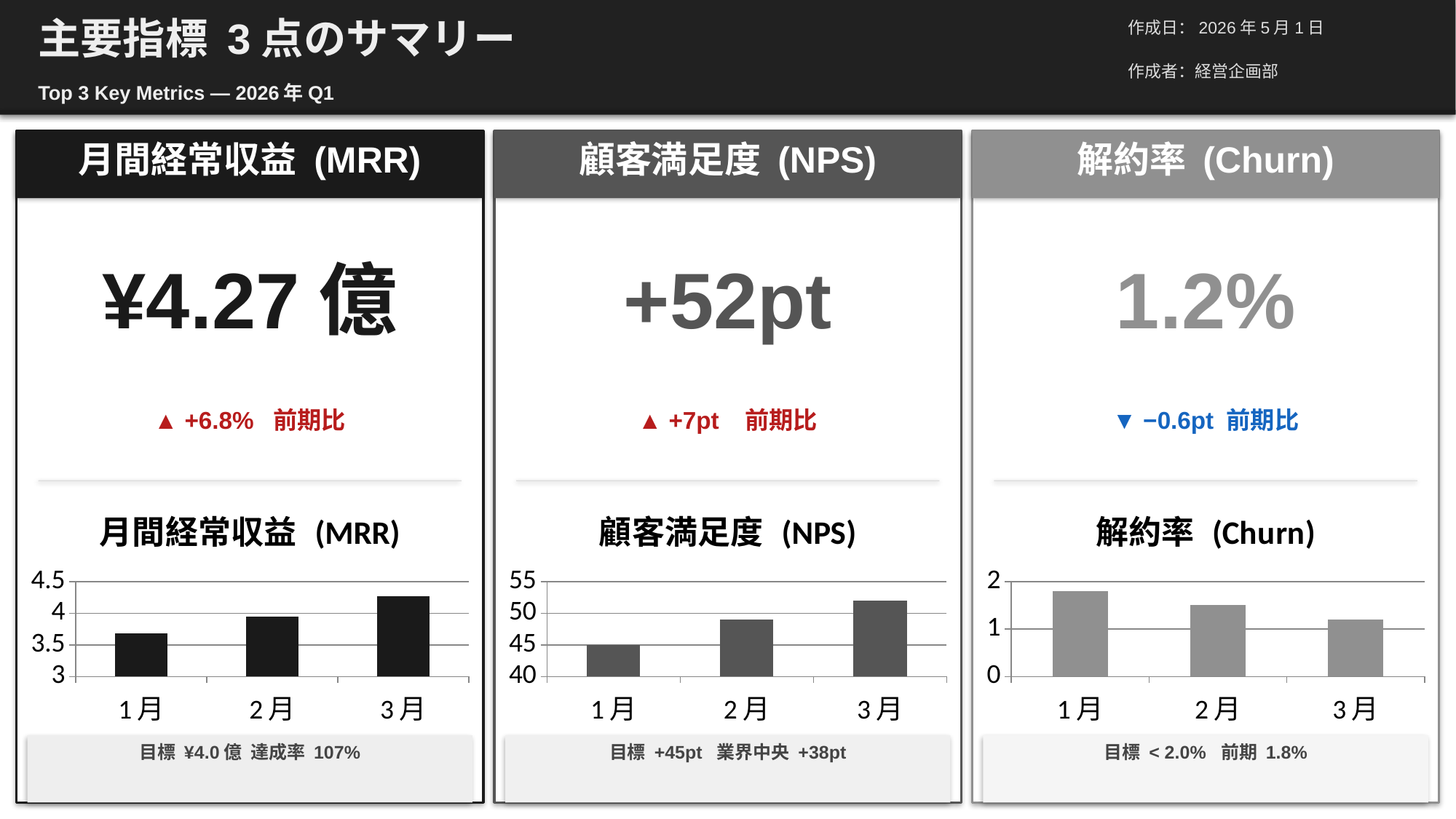

主要指標 3点のサマリー
作成日：2026年5月1日
作成者：経営企画部
Top 3 Key Metrics — 2026年Q1

月間経常収益 (MRR)

顧客満足度 (NPS)

解約率 (Churn)
¥4.27億
+52pt
1.2%
▲ +6.8%  前期比
▲ +7pt   前期比
▼ −0.6pt 前期比

### Chart:

| Category | 月間経常収益 (MRR) |
|---|---|
| 1月 | 3.68 |
| 2月 | 3.95 |
| 3月 | 4.27 |

### Chart:

| Category | 顧客満足度 (NPS) |
|---|---|
| 1月 | 45.0 |
| 2月 | 49.0 |
| 3月 | 52.0 |

### Chart:

| Category | 解約率 (Churn) |
|---|---|
| 1月 | 1.8 |
| 2月 | 1.5 |
| 3月 | 1.2 |
目標 ¥4.0億  達成率 107%

目標 +45pt  業界中央 +38pt

目標 < 2.0%  前期 1.8%